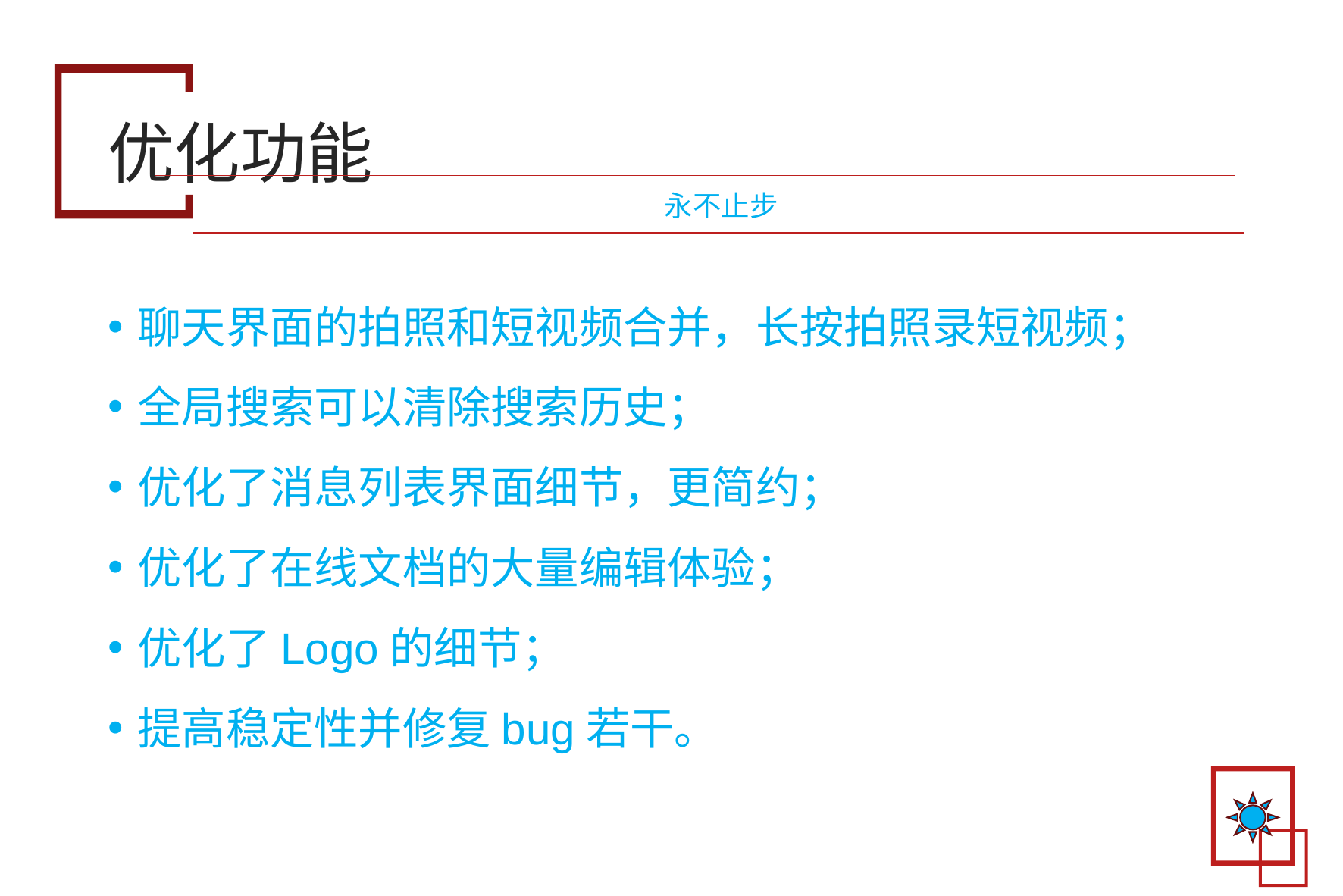

# 优化功能
永不止步
聊天界面的拍照和短视频合并，长按拍照录短视频；
全局搜索可以清除搜索历史；
优化了消息列表界面细节，更简约；
优化了在线文档的大量编辑体验；
优化了Logo的细节；
提高稳定性并修复bug若干。